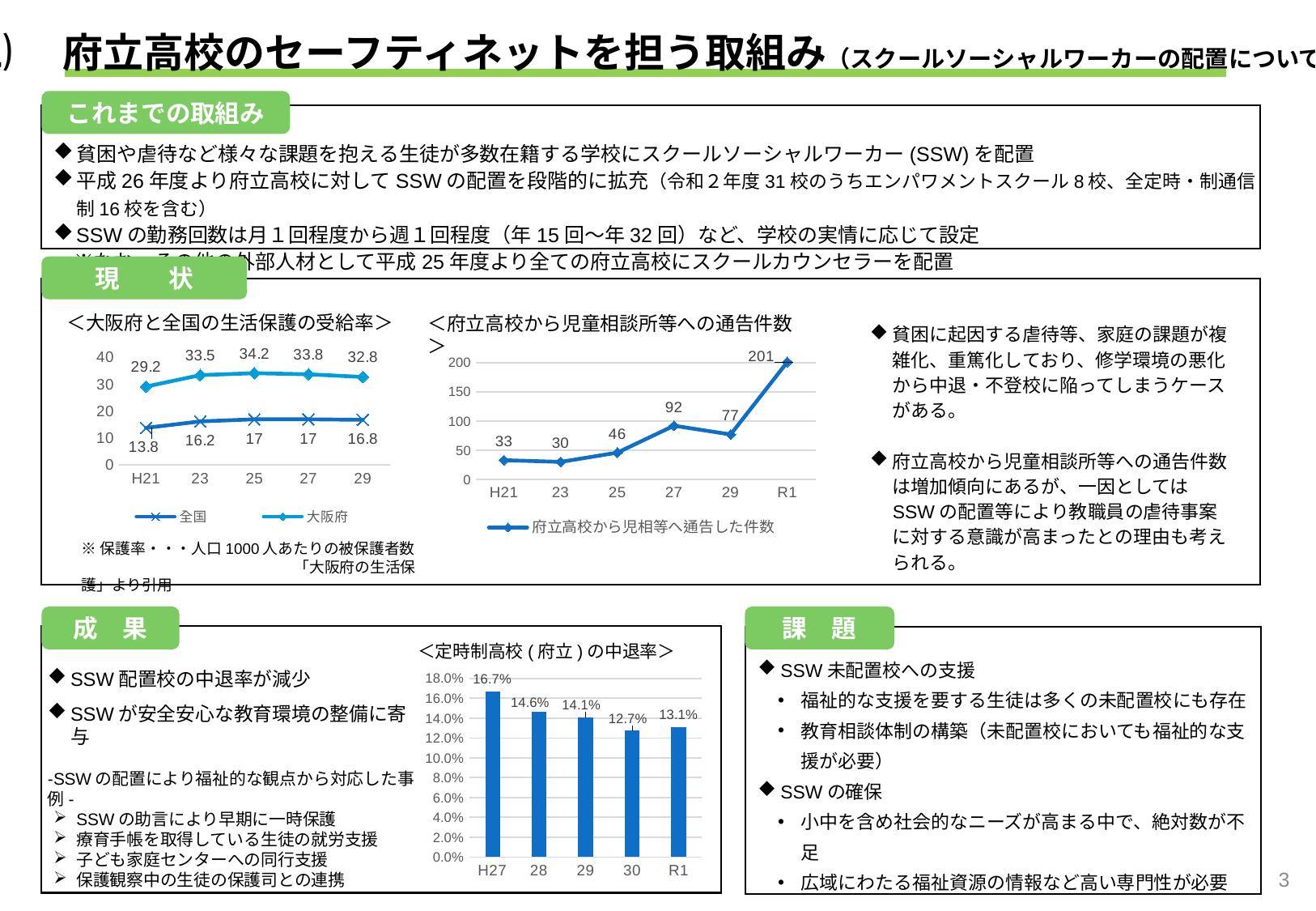

⑴　府立高校のセーフティネットを担う取組み（スクールソーシャルワーカーの配置について）

これまでの取組み

貧困や虐待など様々な課題を抱える生徒が多数在籍する学校にスクールソーシャルワーカー(SSW)を配置
平成26年度より府立高校に対してSSWの配置を段階的に拡充（令和２年度31校のうちエンパワメントスクール8校、全定時・制通信制16校を含む）
SSWの勤務回数は月１回程度から週１回程度（年15回～年32回）など、学校の実情に応じて設定
　※なお、その他の外部人材として平成25年度より全ての府立高校にスクールカウンセラーを配置

◆　日本語指導の必要な生徒は増加

### Chart

| Category | 生徒数 | 在籍する学校数 |
|---|---|---|
| 26 | 304.0 | 35.0 |
| 27 | 321.0 | 35.0 |
| 28 | 335.0 | 41.0 |
| 29 | 365.0 | 47.0 |
| 30 | 354.0 | 43.0 |
| R1 | 381.0 | 44.0 |
| 2 | 400.0 | 43.0 |
現　　状

＜大阪府と全国の生活保護の受給率＞
＜府立高校から児童相談所等への通告件数＞
貧困に起因する虐待等、家庭の課題が複雑化、重篤化しており、修学環境の悪化から中退・不登校に陥ってしまうケースがある。

府立高校から児童相談所等への通告件数は増加傾向にあるが、一因としてはSSWの配置等により教職員の虐待事案に対する意識が高まったとの理由も考えられる。

### Chart

| Category | 全国 | 大阪府 |
|---|---|---|
| H21 | 13.8 | 29.2 |
| 23 | 16.2 | 33.5 |
| 25 | 17.0 | 34.2 |
| 27 | 17.0 | 33.8 |
| 29 | 16.8 | 32.8 |

### Chart

| Category | 府立高校から児相等へ通告した件数 |
|---|---|
| H21 | 33.0 |
| 23 | 30.0 |
| 25 | 46.0 |
| 27 | 92.0 |
| 29 | 77.0 |
| R1 | 201.0 |
◆　日本語指導の必要な生徒の中退率は高い

| Ｒ1中退率 | 特別枠校 | 特別枠校以外 | 全体 |
| --- | --- | --- | --- |
| 日本語指導が必要な高校生（府立） | 3.3% | 8.5% | 4.6% |
※特別枠校・・・「日本語指導が必要な帰国生徒・外国
　　　　　　　　　　人生徒入学者選抜」実施校
※保護率・・・人口1000人あたりの被保護者数
　　　　　　　　　　　　　　「大阪府の生活保護」より引用
成　果
課　題

SSW未配置校への支援
福祉的な支援を要する生徒は多くの未配置校にも存在
教育相談体制の構築（未配置校においても福祉的な支援が必要）
SSWの確保
小中を含め社会的なニーズが高まる中で、絶対数が不足
広域にわたる福祉資源の情報など高い専門性が必要
＜定時制高校(府立)の中退率＞
SSW配置校の中退率が減少

SSWが安全安心な教育環境の整備に寄与

-SSWの配置により福祉的な観点から対応した事例-
SSWの助言により早期に一時保護
療育手帳を取得している生徒の就労支援
子ども家庭センターへの同行支援
保護観察中の生徒の保護司との連携

### Chart

| Category | ＳＳＷ配置定時制 |
|---|---|
| H27 | 0.167 |
| 28 | 0.146 |
| 29 | 0.141 |
| 30 | 0.12719959778783307 |
| R1 | 0.13114754098360656 |
3